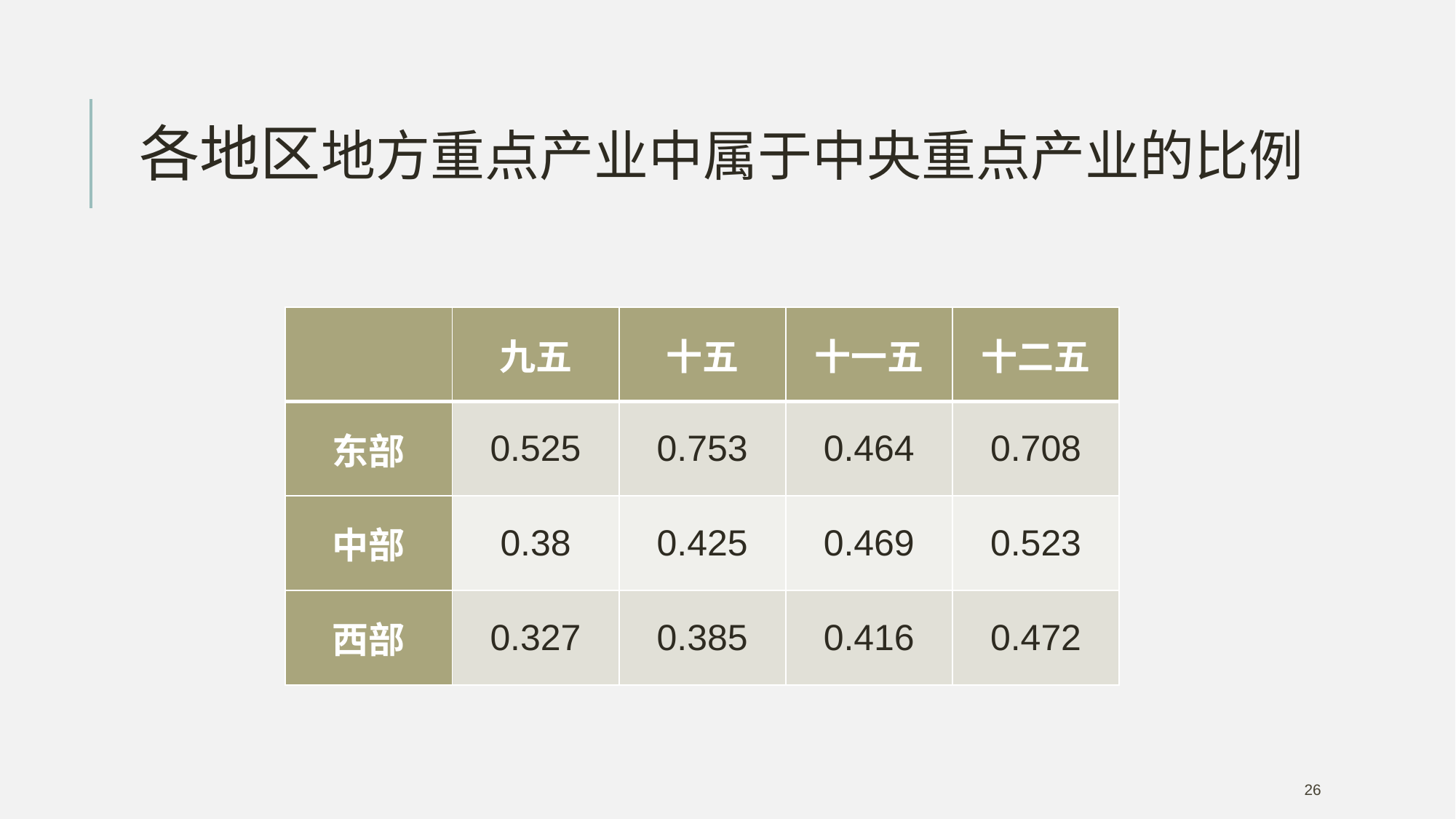

各地区地方重点产业中属于中央重点产业的比例
|  | 九五 | 十五 | 十一五 | 十二五 |
| --- | --- | --- | --- | --- |
| 东部 | 0.525 | 0.753 | 0.464 | 0.708 |
| 中部 | 0.38 | 0.425 | 0.469 | 0.523 |
| 西部 | 0.327 | 0.385 | 0.416 | 0.472 |
26